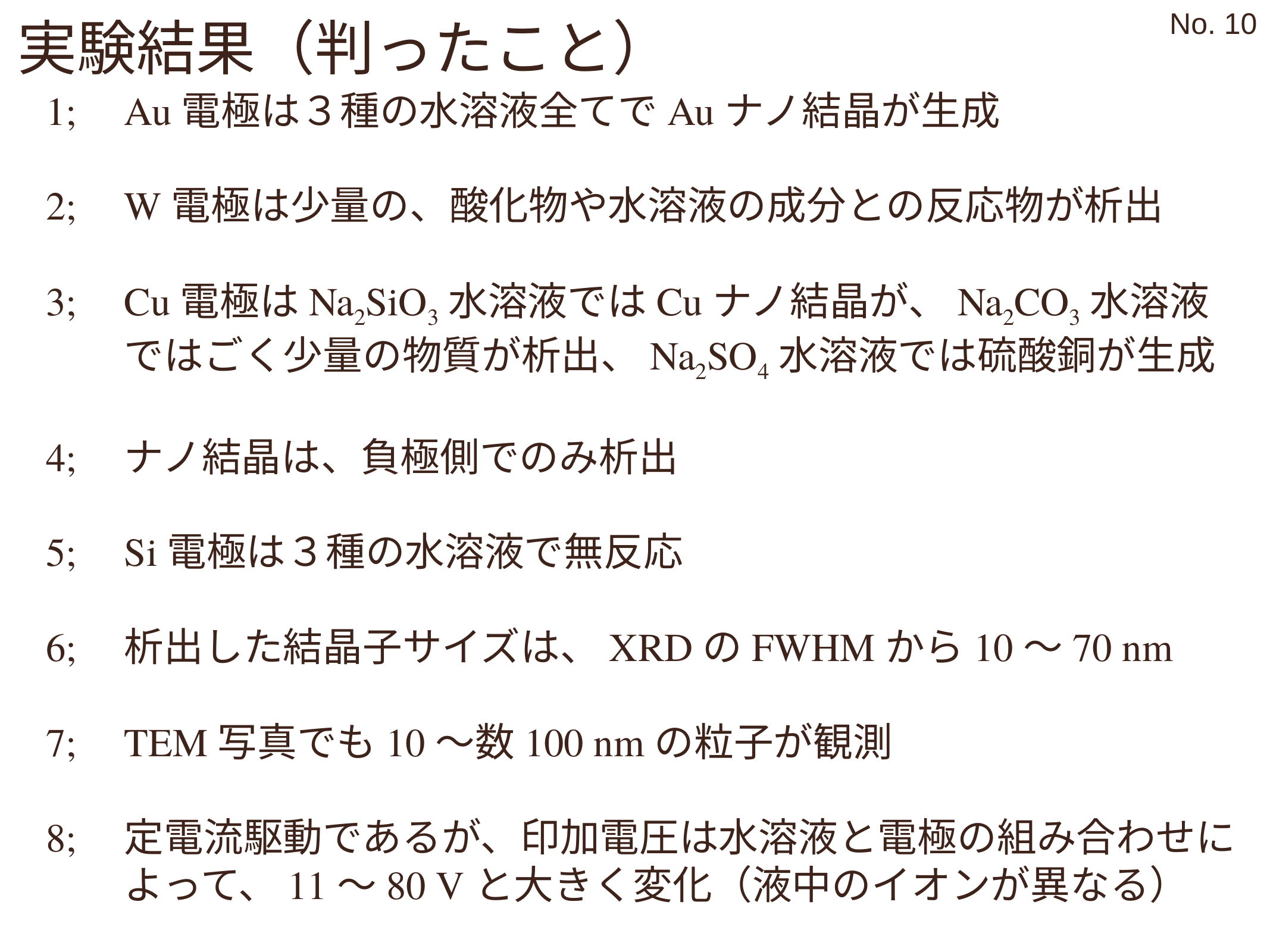

No. 10
実験結果（判ったこと）
1; 	Au電極は３種の水溶液全てでAuナノ結晶が生成

2; 	W電極は少量の、酸化物や水溶液の成分との反応物が析出

3; 	Cu電極はNa2SiO3水溶液ではCuナノ結晶が、Na2CO3水溶液ではごく少量の物質が析出、Na2SO4水溶液では硫酸銅が生成

4; 	ナノ結晶は、負極側でのみ析出

5;	Si電極は３種の水溶液で無反応

6; 	析出した結晶子サイズは、XRDのFWHMから10〜70 nm

7; 	TEM写真でも10〜数100 nmの粒子が観測

8; 	定電流駆動であるが、印加電圧は水溶液と電極の組み合わせによって、11〜80 Vと大きく変化（液中のイオンが異なる）